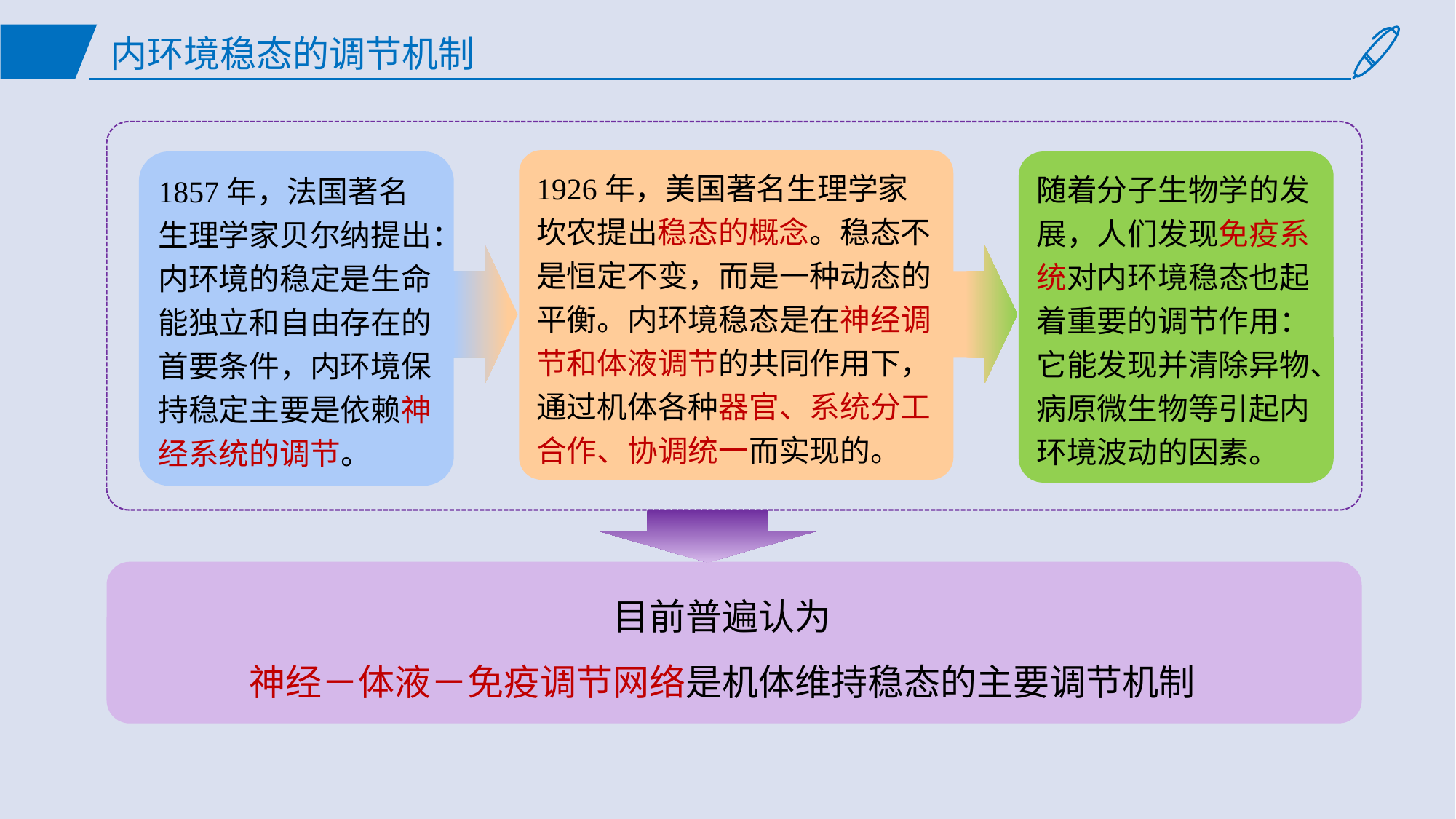

# 内环境稳态的调节机制

1926年，美国著名生理学家坎农提出稳态的概念。稳态不是恒定不变，而是一种动态的平衡。内环境稳态是在神经调节和体液调节的共同作用下，通过机体各种器官、系统分工合作、协调统一而实现的。
1857年，法国著名生理学家贝尔纳提出：内环境的稳定是生命能独立和自由存在的首要条件，内环境保持稳定主要是依赖神经系统的调节。
随着分子生物学的发展，人们发现免疫系统对内环境稳态也起着重要的调节作用：它能发现并清除异物、病原微生物等引起内环境波动的因素。

目前普遍认为
神经－体液－免疫调节网络是机体维持稳态的主要调节机制